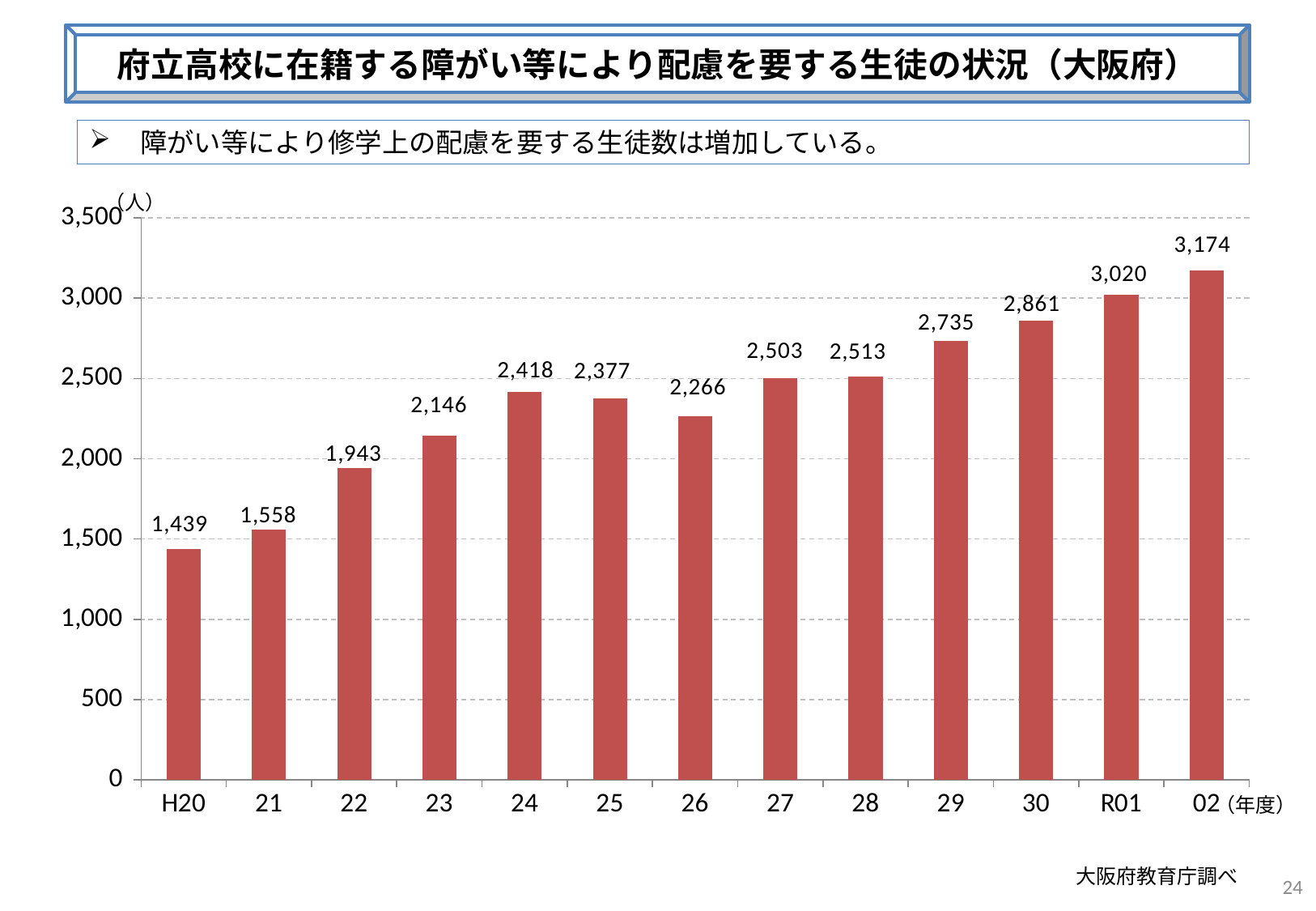

府立高校に在籍する障がい等により配慮を要する生徒の状況（大阪府）
　障がい等により修学上の配慮を要する生徒数は増加している。
（人）

### Chart

| Category |  |
|---|---|
| H20 | 1439.0 |
| 21 | 1558.0 |
| 22 | 1943.0 |
| 23 | 2146.0 |
| 24 | 2418.0 |
| 25 | 2377.0 |
| 26 | 2266.0 |
| 27 | 2503.0 |
| 28 | 2513.0 |
| 29 | 2735.0 |
| 30 | 2861.0 |
| R01 | 3020.0 |
| 02 | 3174.0 |
（年度）
大阪府教育庁調べ
24